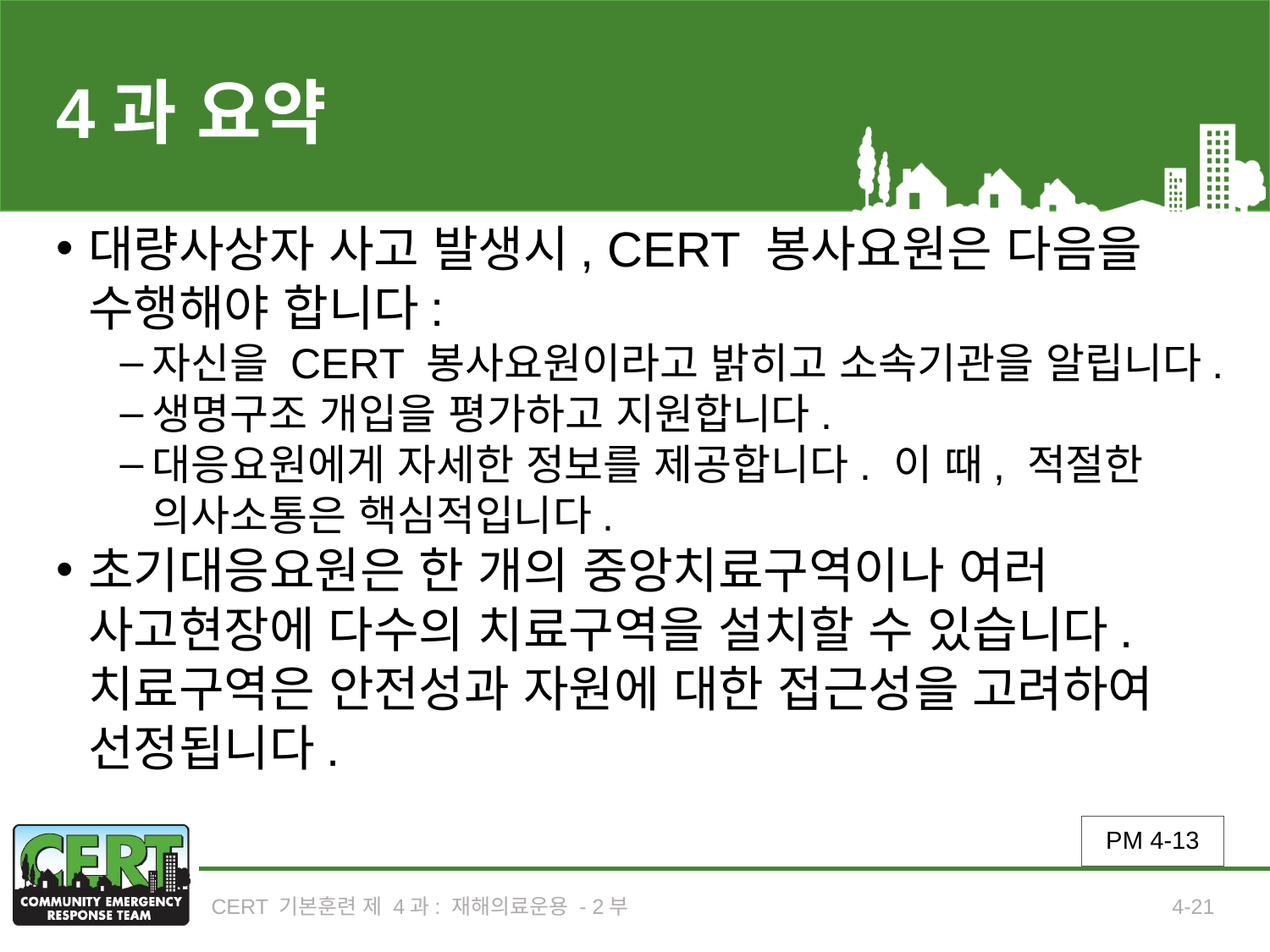

# 4과 요약
대량사상자 사고 발생시, CERT 봉사요원은 다음을 수행해야 합니다:
자신을 CERT 봉사요원이라고 밝히고 소속기관을 알립니다.
생명구조 개입을 평가하고 지원합니다.
대응요원에게 자세한 정보를 제공합니다. 이 때, 적절한 의사소통은 핵심적입니다.
초기대응요원은 한 개의 중앙치료구역이나 여러 사고현장에 다수의 치료구역을 설치할 수 있습니다. 치료구역은 안전성과 자원에 대한 접근성을 고려하여 선정됩니다.

PM 4-13
CERT 기본훈련 제 4과: 재해의료운용 - 2부
4-21